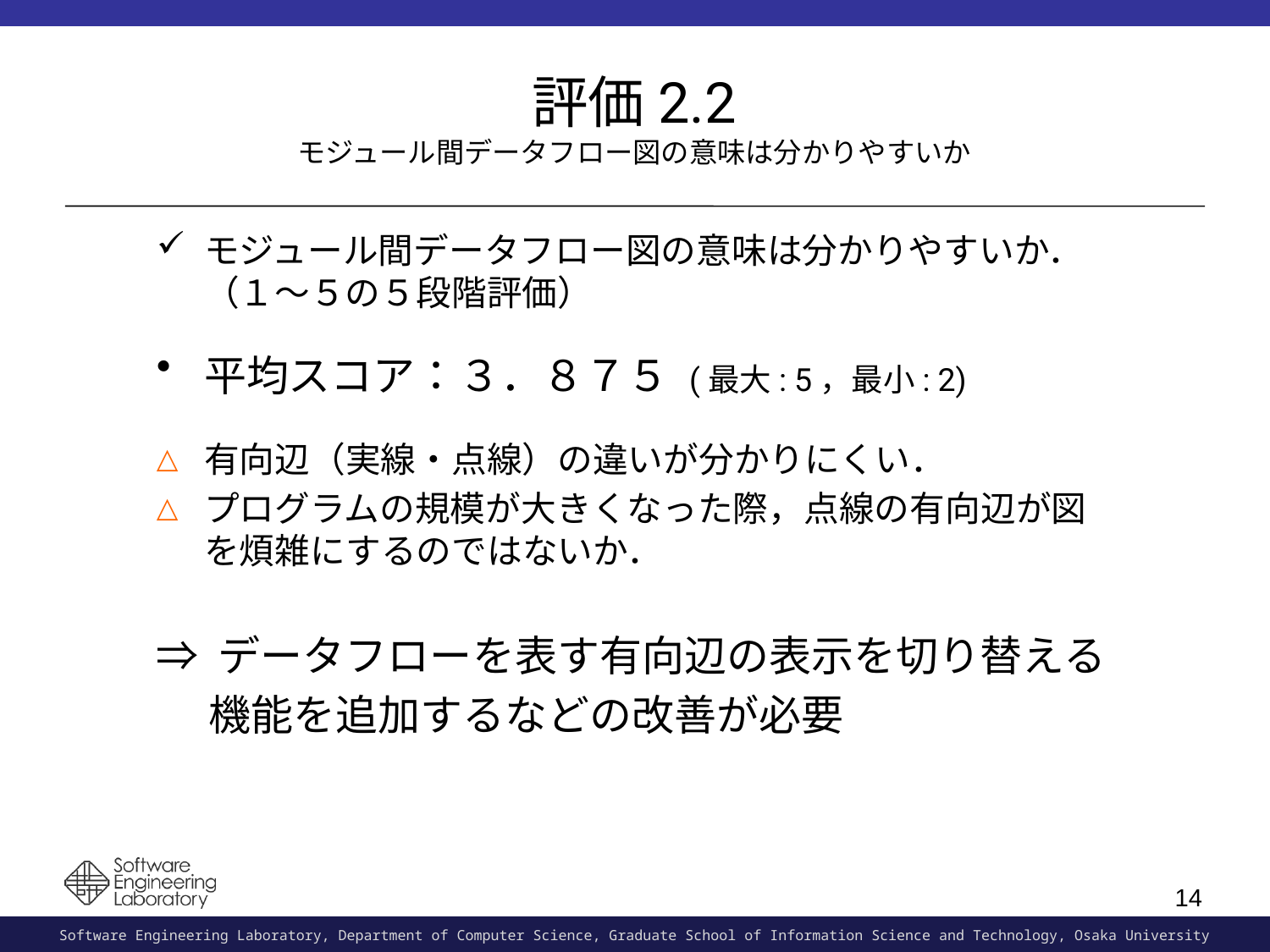

# 評価2.2 モジュール間データフロー図の意味は分かりやすいか
モジュール間データフロー図の意味は分かりやすいか．（１～５の５段階評価）

平均スコア：３．８７５ (最大: 5，最小: 2)

有向辺（実線・点線）の違いが分かりにくい．
プログラムの規模が大きくなった際，点線の有向辺が図を煩雑にするのではないか．

⇒ データフローを表す有向辺の表示を切り替える
　 機能を追加するなどの改善が必要
14